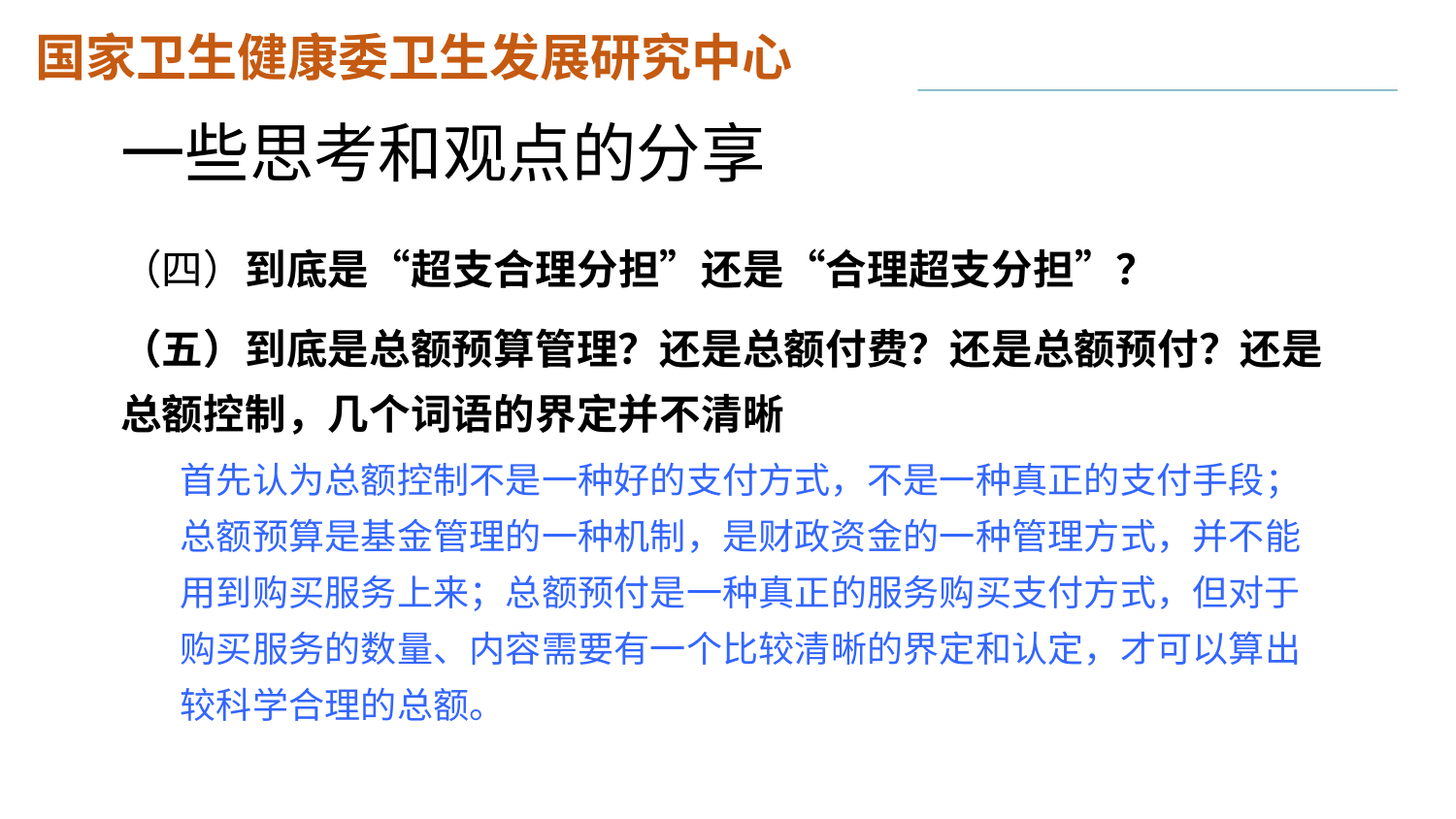

# 一些思考和观点的分享
（四）到底是“超支合理分担”还是“合理超支分担”？
（五）到底是总额预算管理？还是总额付费？还是总额预付？还是总额控制，几个词语的界定并不清晰
首先认为总额控制不是一种好的支付方式，不是一种真正的支付手段；总额预算是基金管理的一种机制，是财政资金的一种管理方式，并不能用到购买服务上来；总额预付是一种真正的服务购买支付方式，但对于购买服务的数量、内容需要有一个比较清晰的界定和认定，才可以算出较科学合理的总额。